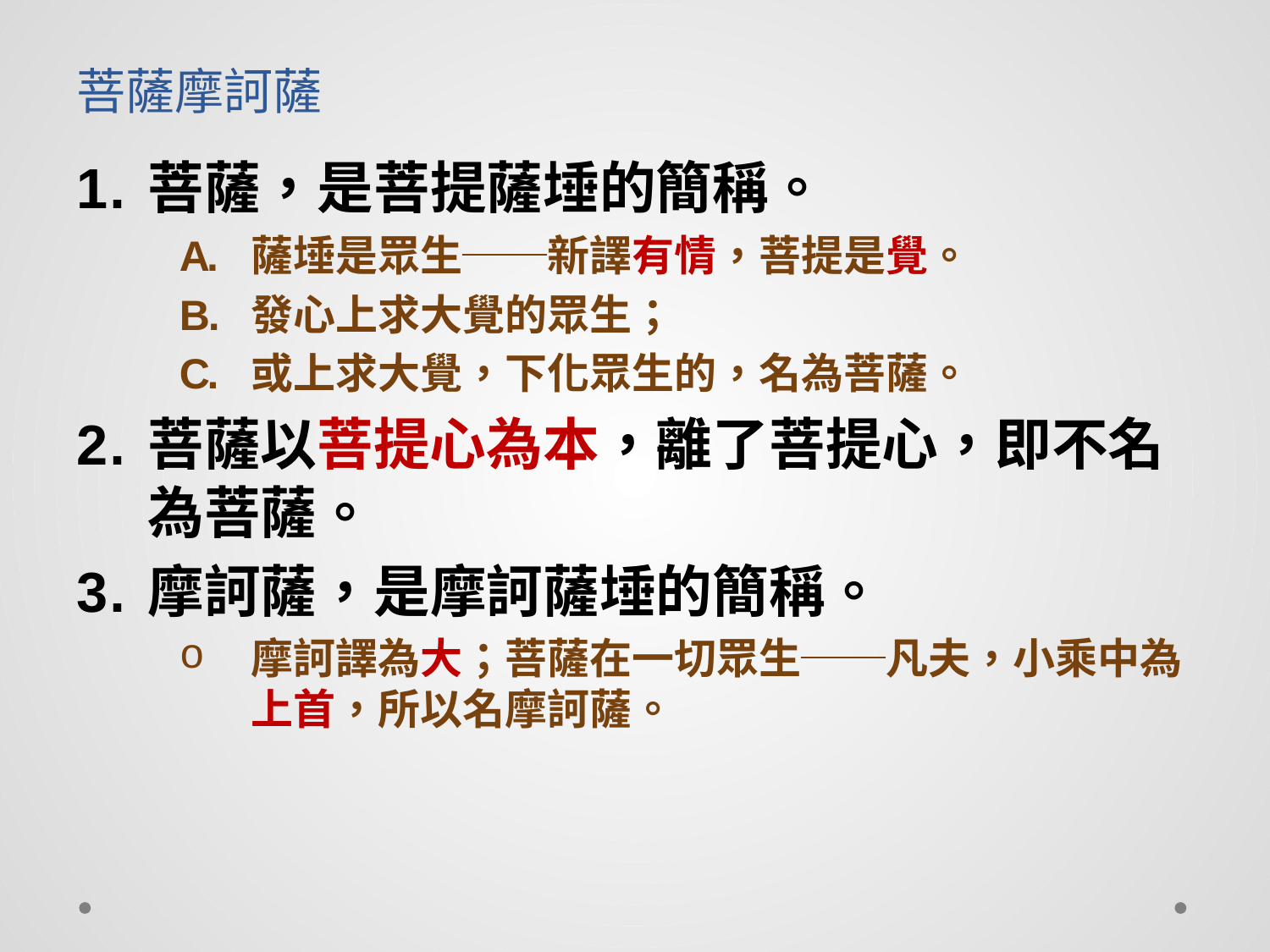

# 菩薩摩訶薩
菩薩，是菩提薩埵的簡稱。
薩埵是眾生──新譯有情，菩提是覺。
發心上求大覺的眾生；
或上求大覺，下化眾生的，名為菩薩。
菩薩以菩提心為本，離了菩提心，即不名為菩薩。
摩訶薩，是摩訶薩埵的簡稱。
摩訶譯為大；菩薩在一切眾生──凡夫，小乘中為上首，所以名摩訶薩。